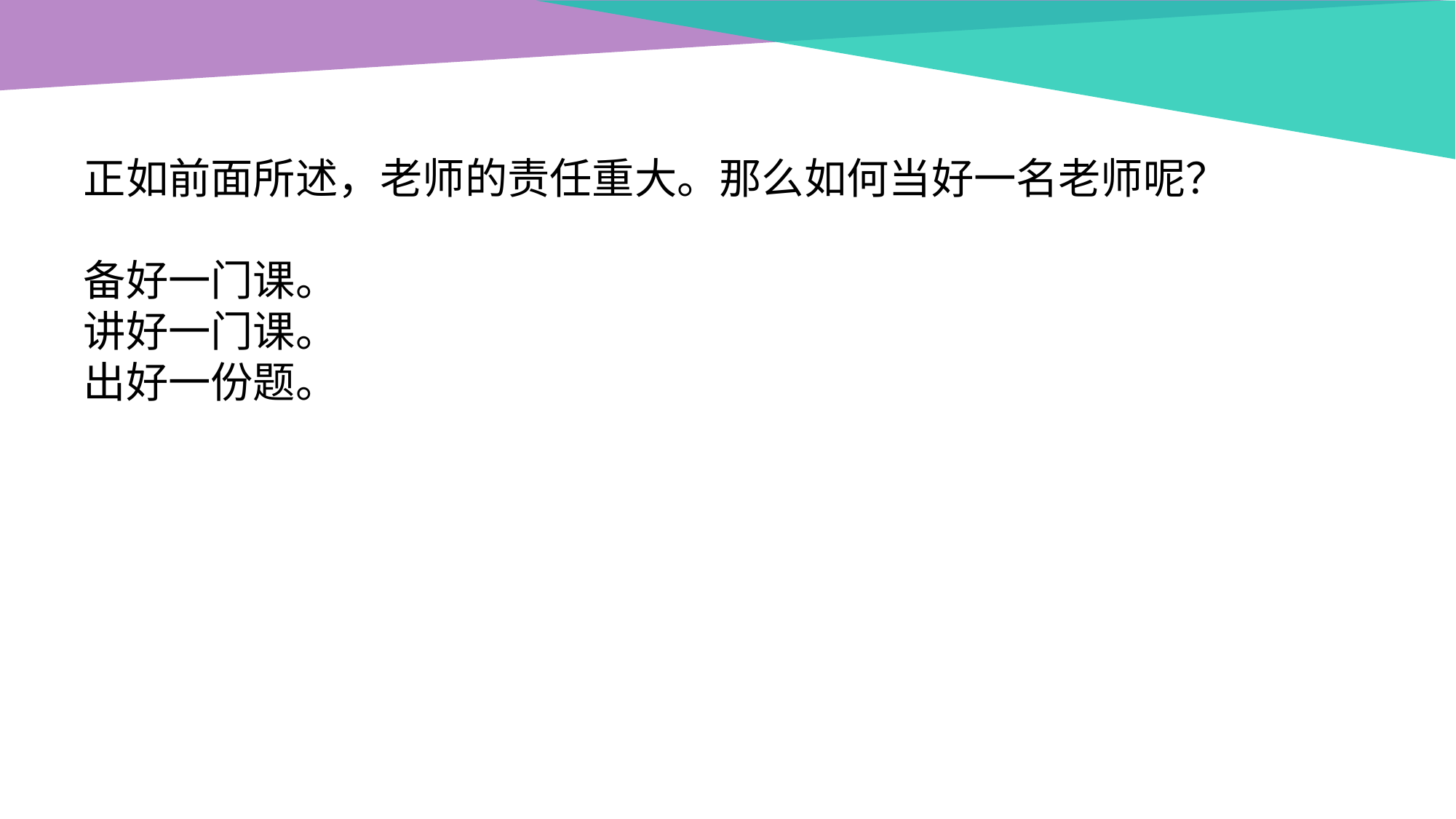

正如前面所述，老师的责任重大。那么如何当好一名老师呢？

备好一门课。
讲好一门课。
出好一份题。